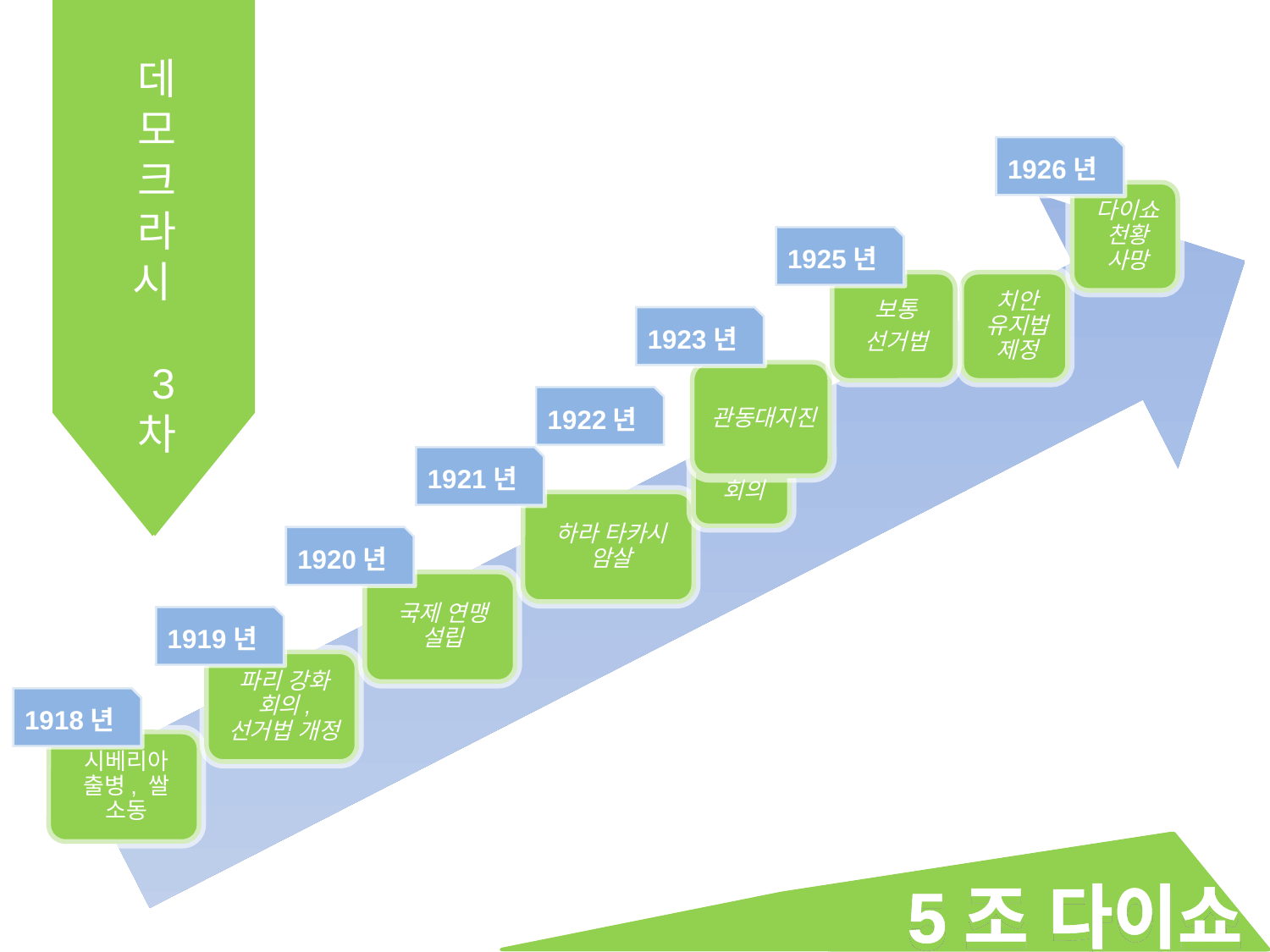

데모크라시

 3
차

시베리아 출병, 쌀 소동
파리 강화 회의, 선거법 개정
국제 연맹 설립
하라 타카시 암살
위싱턴 회의
관동대지진
치안 유지법 제정
보통
선거법
다이쇼 천황 사망
1926년

1925년
1923년
1922년
1921년
1920년
1919년
1918년

5조 다이쇼